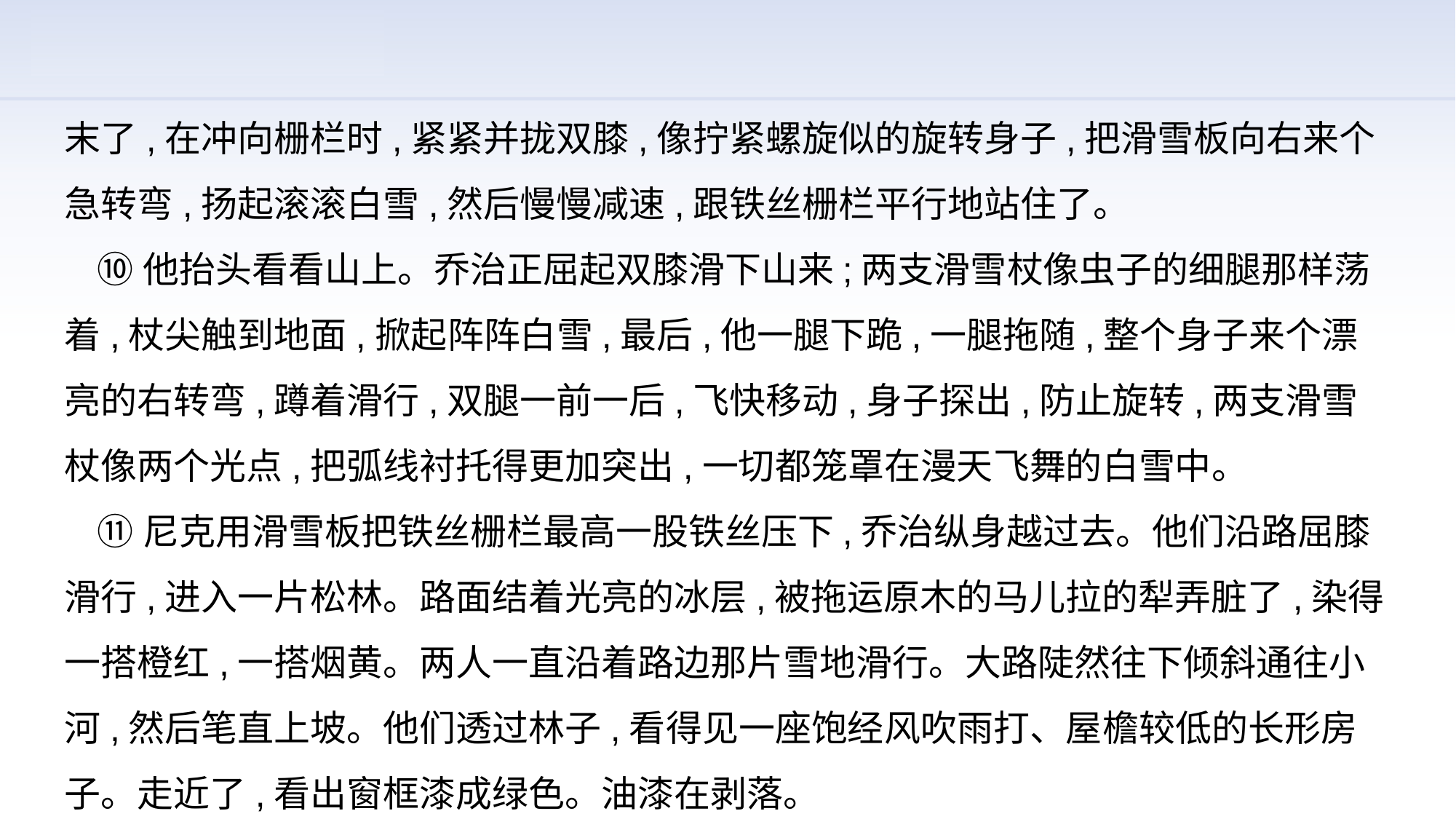

末了,在冲向栅栏时,紧紧并拢双膝,像拧紧螺旋似的旋转身子,把滑雪板向右来个急转弯,扬起滚滚白雪,然后慢慢减速,跟铁丝栅栏平行地站住了。
    ⑩他抬头看看山上。乔治正屈起双膝滑下山来;两支滑雪杖像虫子的细腿那样荡着,杖尖触到地面,掀起阵阵白雪,最后,他一腿下跪,一腿拖随,整个身子来个漂亮的右转弯,蹲着滑行,双腿一前一后,飞快移动,身子探出,防止旋转,两支滑雪杖像两个光点,把弧线衬托得更加突出,一切都笼罩在漫天飞舞的白雪中。
    ⑪尼克用滑雪板把铁丝栅栏最高一股铁丝压下,乔治纵身越过去。他们沿路屈膝滑行,进入一片松林。路面结着光亮的冰层,被拖运原木的马儿拉的犁弄脏了,染得一搭橙红,一搭烟黄。两人一直沿着路边那片雪地滑行。大路陡然往下倾斜通往小河,然后笔直上坡。他们透过林子,看得见一座饱经风吹雨打、屋檐较低的长形房子。走近了,看出窗框漆成绿色。油漆在剥落。